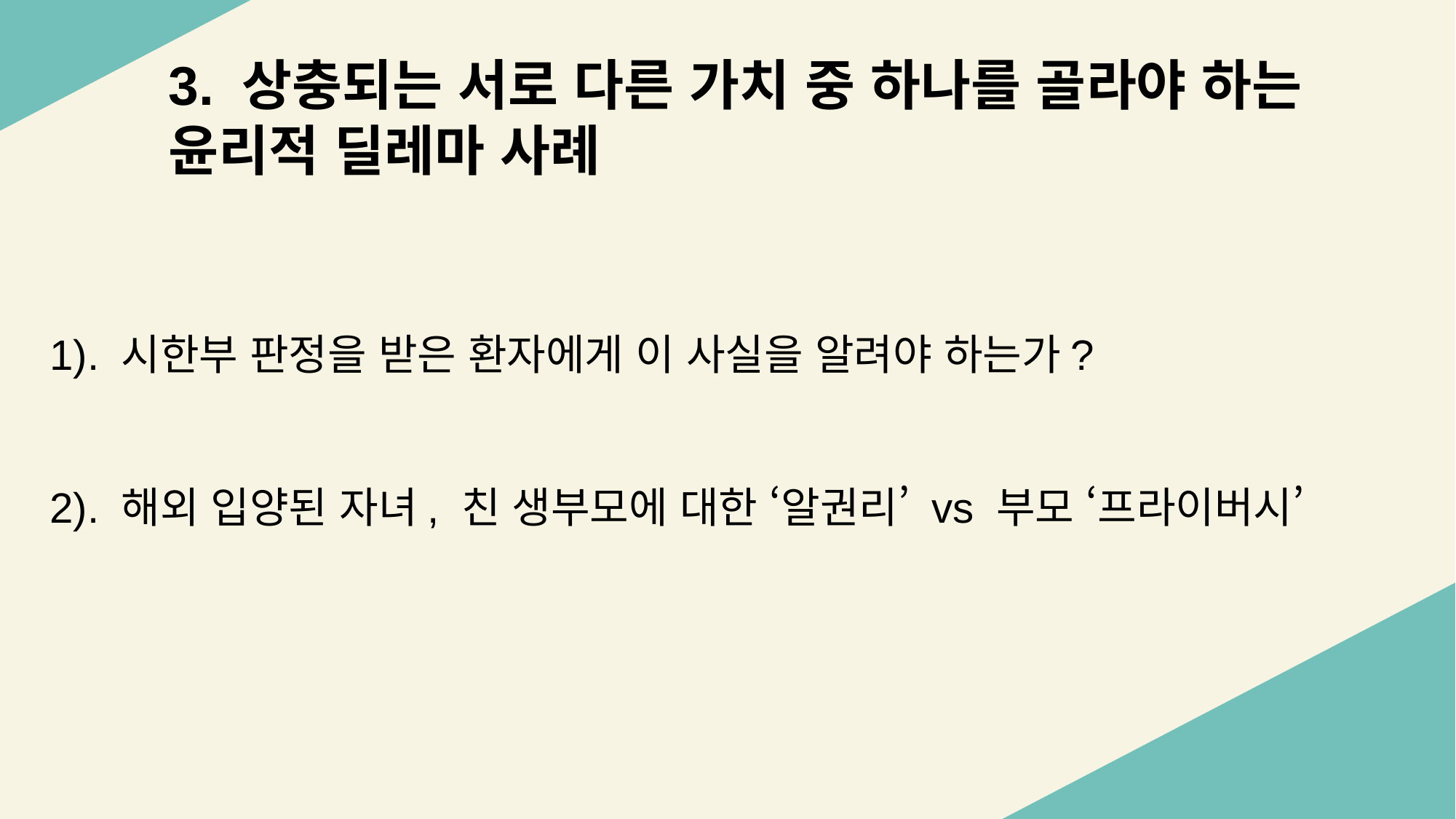

3. 상충되는 서로 다른 가치 중 하나를 골라야 하는 윤리적 딜레마 사례
1). 시한부 판정을 받은 환자에게 이 사실을 알려야 하는가?

2). 해외 입양된 자녀, 친 생부모에 대한 ‘알권리’ vs 부모 ‘프라이버시’